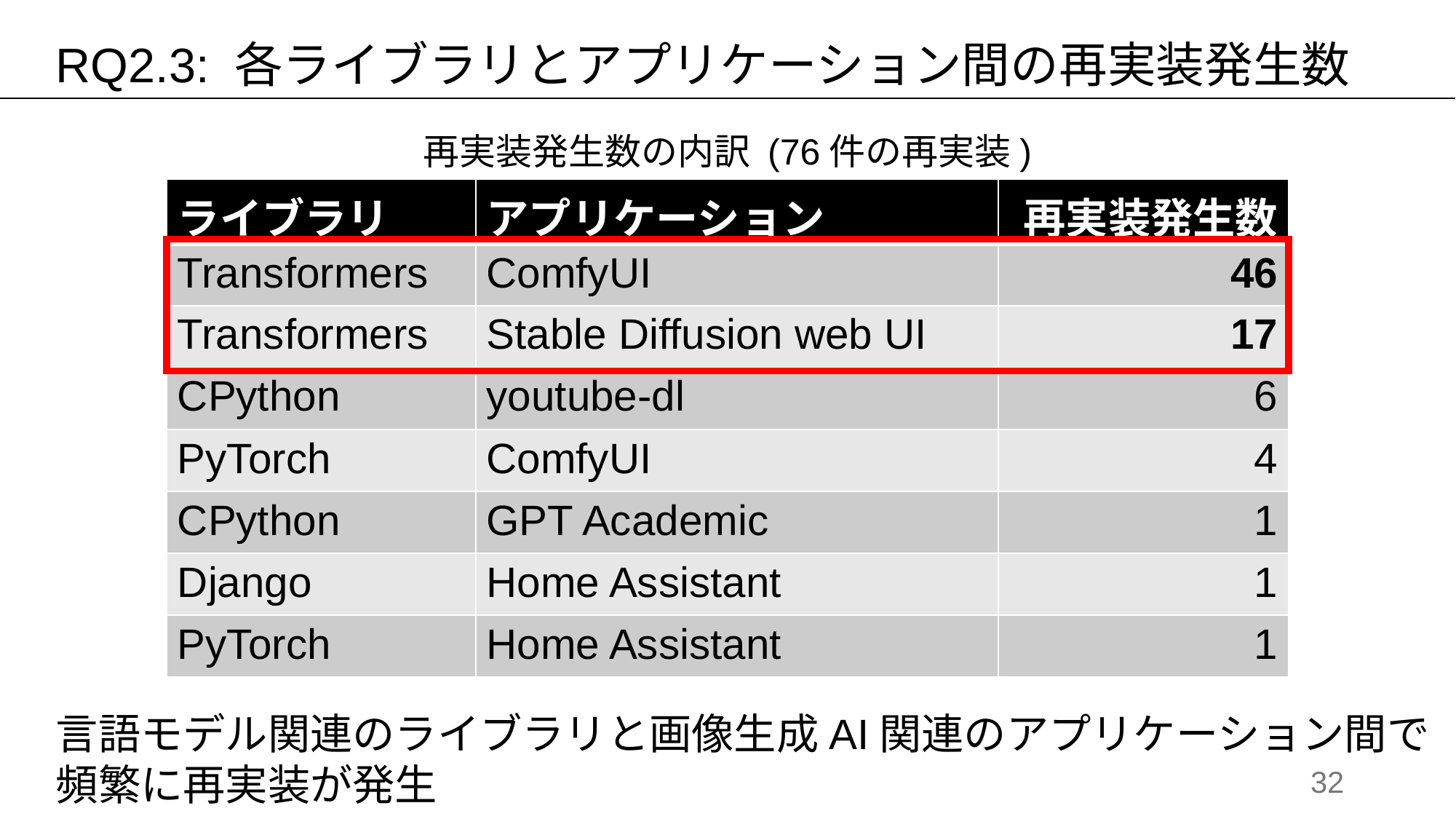

RQ2.3: 各ライブラリとアプリケーション間の再実装発生数
再実装発生数の内訳 (76件の再実装)
| ライブラリ | アプリケーション | 再実装発生数 |
| --- | --- | --- |
| Transformers | ComfyUI | 46 |
| Transformers | Stable Diffusion web UI | 17 |
| CPython | youtube-dl | 6 |
| PyTorch | ComfyUI | 4 |
| CPython | GPT Academic | 1 |
| Django | Home Assistant | 1 |
| PyTorch | Home Assistant | 1 |

言語モデル関連のライブラリと画像生成AI関連のアプリケーション間で頻繁に再実装が発生
32